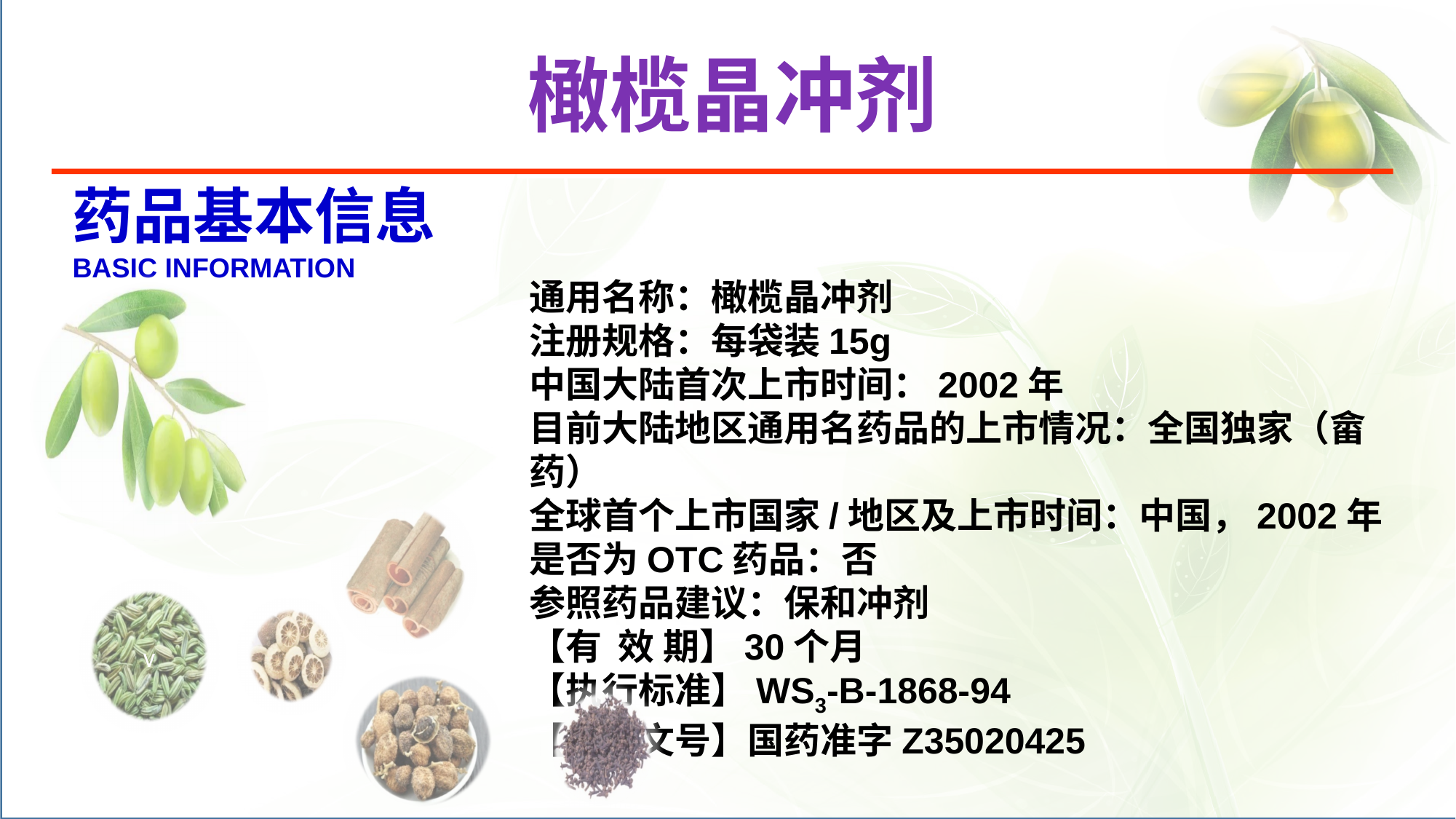

橄榄晶冲剂

药品基本信息
BASIC INFORMATION

通用名称：橄榄晶冲剂
注册规格：每袋装15g
中国大陆首次上市时间：2002年
目前大陆地区通用名药品的上市情况：全国独家（畲药）
全球首个上市国家/地区及上市时间：中国，2002年
是否为OTC药品：否
参照药品建议：保和冲剂
【有  效 期】30个月
【执行标准】WS3-B-1868-94
【批准文号】国药准字Z35020425

v